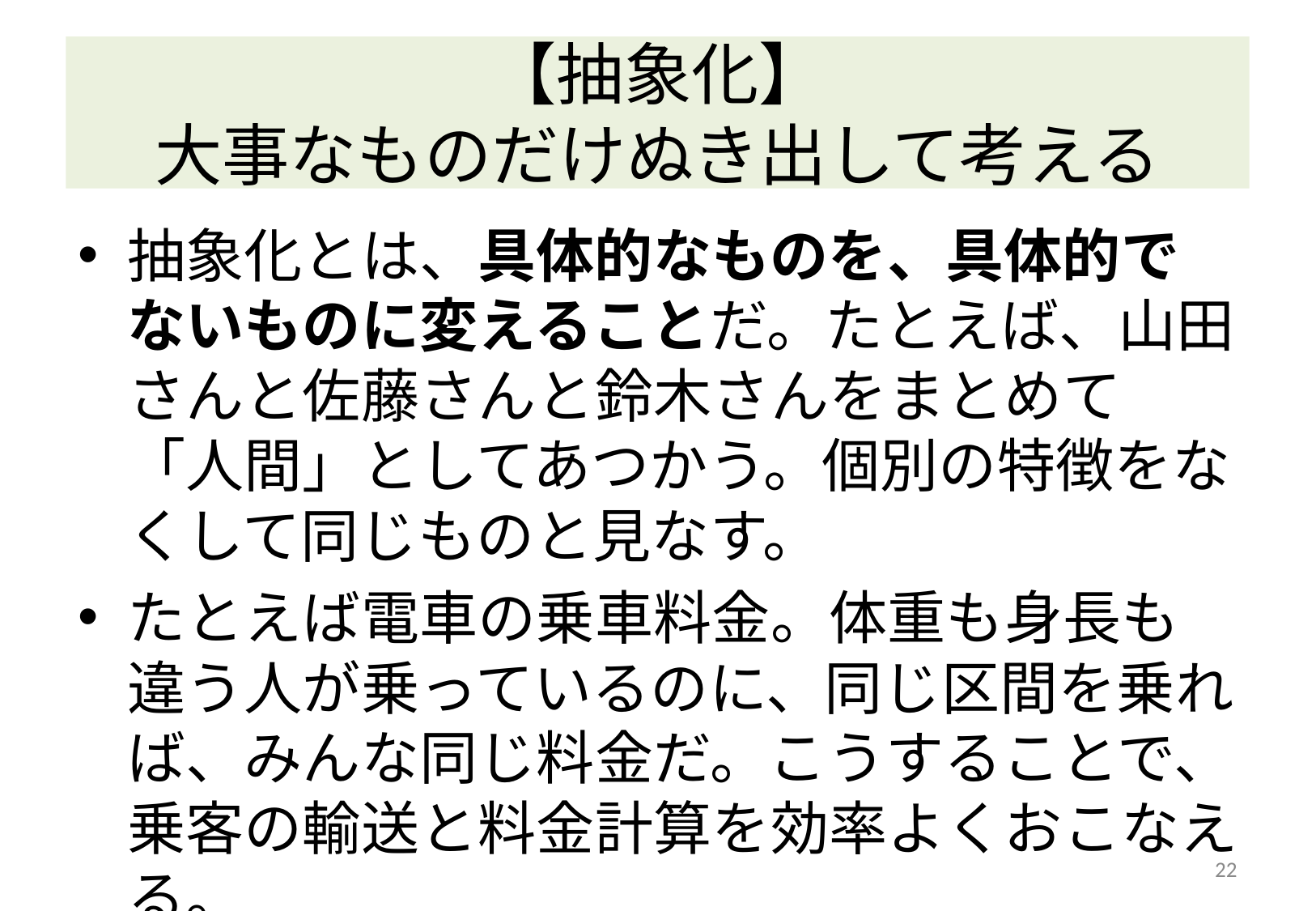

# 【抽象化】 大事なものだけぬき出して考える
抽象化とは、具体的なものを、具体的でないものに変えることだ。たとえば、山田さんと佐藤さんと鈴木さんをまとめて「人間」としてあつかう。個別の特徴をなくして同じものと見なす。
たとえば電車の乗車料金。体重も身長も違う人が乗っているのに、同じ区間を乗れば、みんな同じ料金だ。こうすることで、乗客の輸送と料金計算を効率よくおこなえる。
22